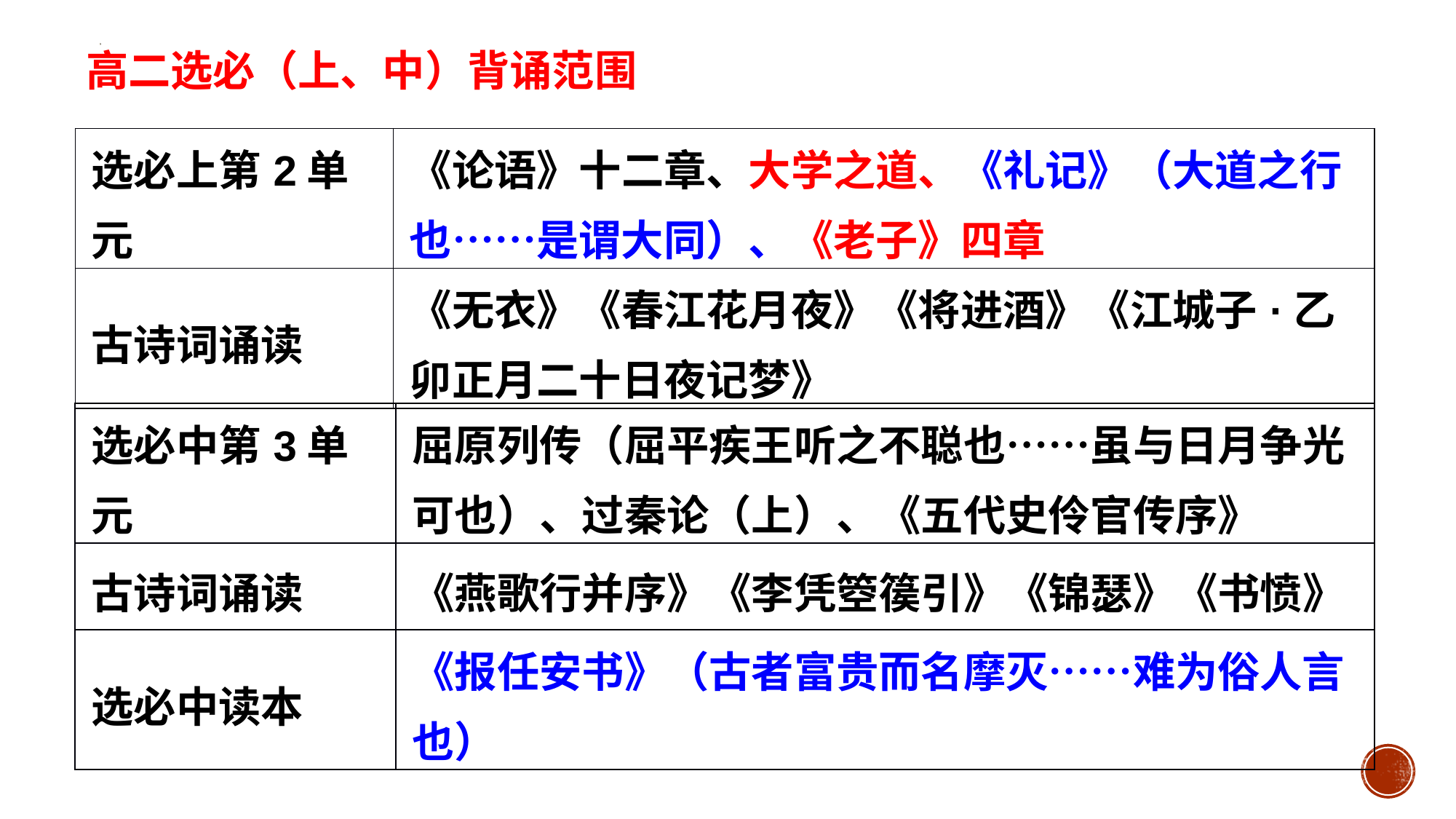

高二选必（上、中）背诵范围
| 选必上第2单元 | 《论语》十二章、大学之道、《礼记》（大道之行也……是谓大同）、《老子》四章 |
| --- | --- |
| 古诗词诵读 | 《无衣》《春江花月夜》《将进酒》《江城子·乙卯正月二十日夜记梦》 |
| 选必中第3单元 | 屈原列传（屈平疾王听之不聪也……虽与日月争光可也）、过秦论（上）、《五代史伶官传序》 |
| --- | --- |
| 古诗词诵读 | 《燕歌行并序》《李凭箜篌引》《锦瑟》《书愤》 |
| 选必中读本 | 《报任安书》（古者富贵而名摩灭……难为俗人言也） |